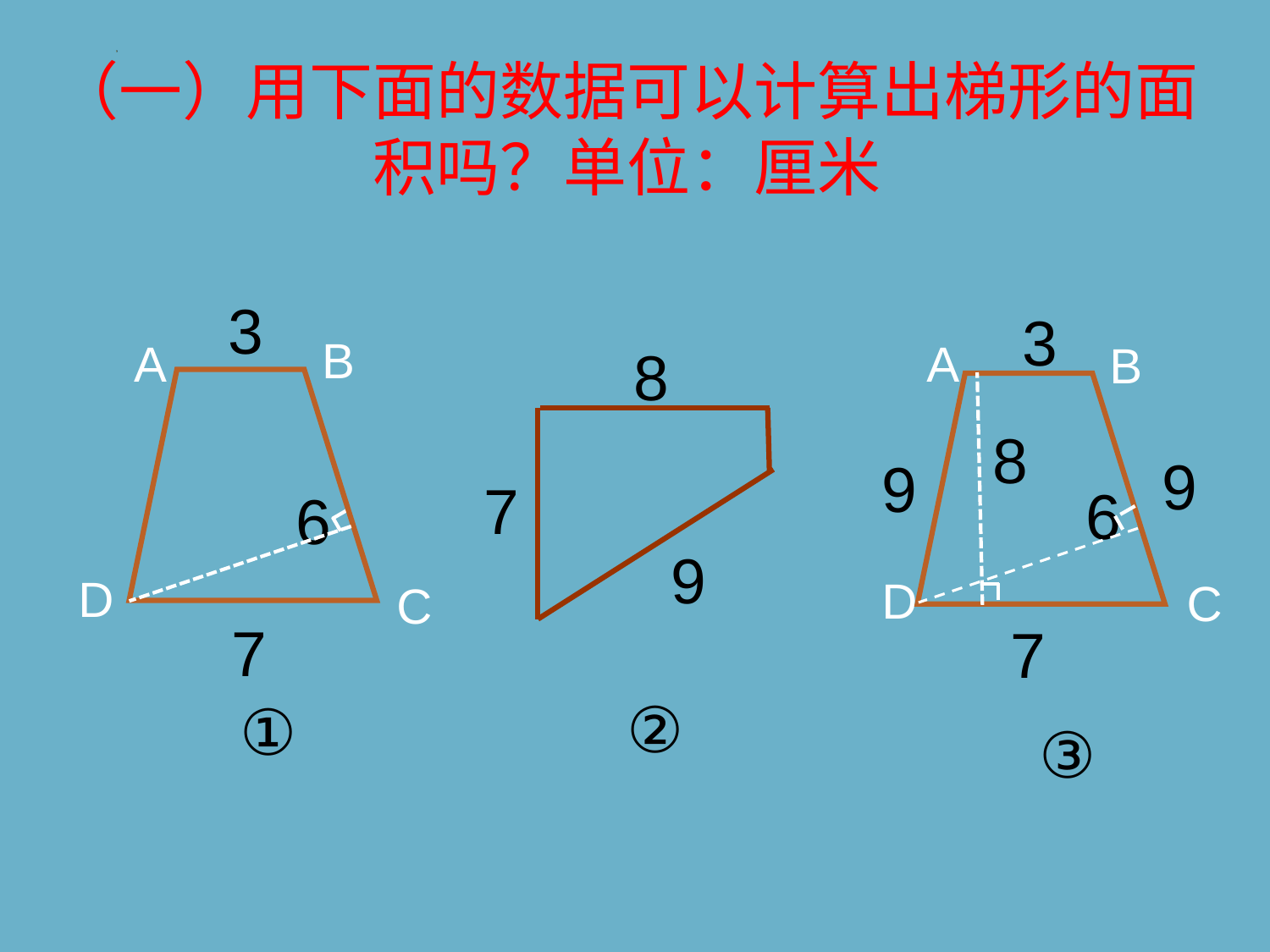

（一）用下面的数据可以计算出梯形的面积吗？单位：厘米
3
B
A

6
D
C
7
①
3

8
7
A
B
D
C
8
7
9
②
9
9
6
③